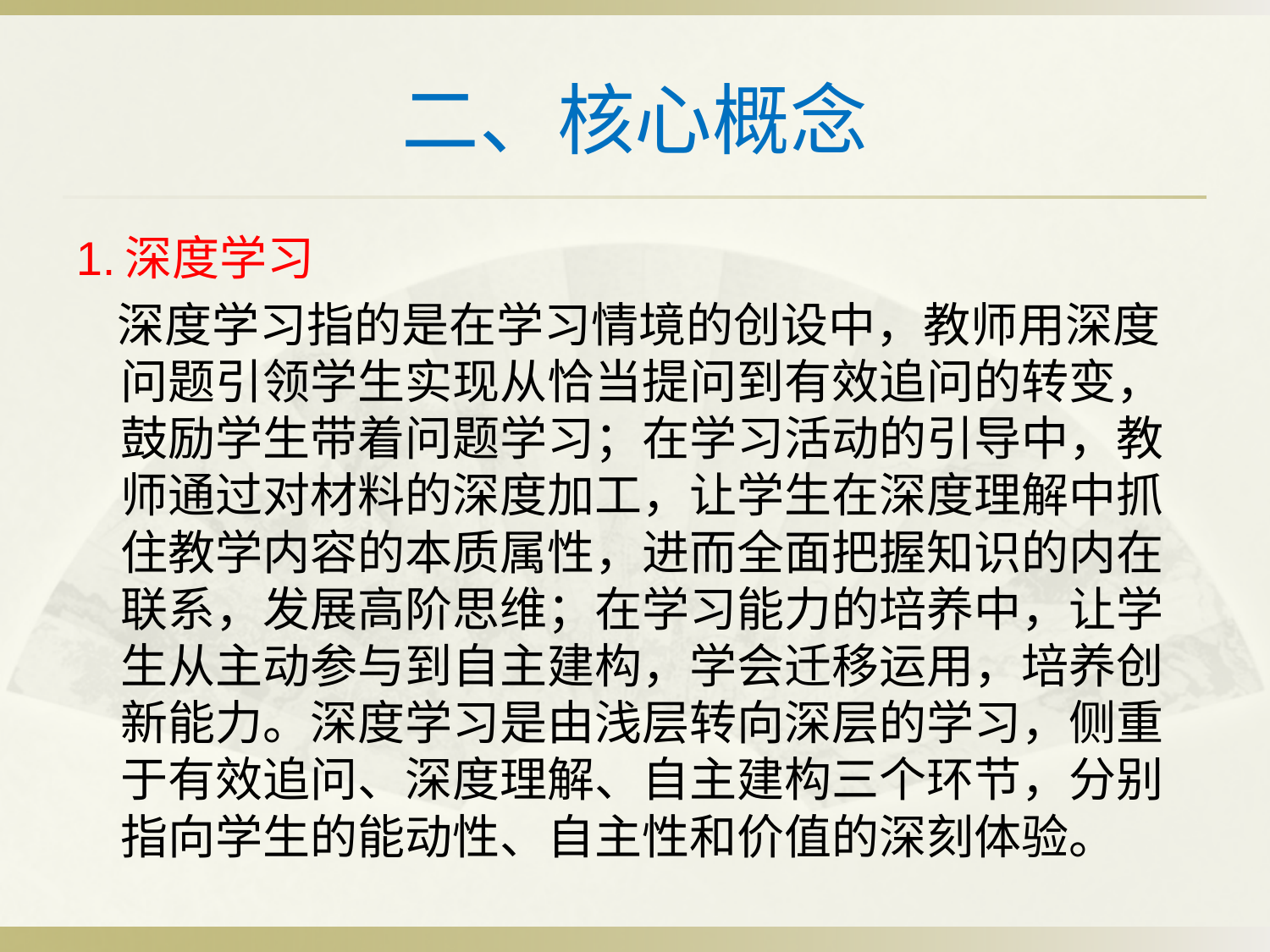

# 二、核心概念
1.深度学习
   深度学习指的是在学习情境的创设中，教师用深度问题引领学生实现从恰当提问到有效追问的转变，鼓励学生带着问题学习；在学习活动的引导中，教师通过对材料的深度加工，让学生在深度理解中抓住教学内容的本质属性，进而全面把握知识的内在联系，发展高阶思维；在学习能力的培养中，让学生从主动参与到自主建构，学会迁移运用，培养创新能力。深度学习是由浅层转向深层的学习，侧重于有效追问、深度理解、自主建构三个环节，分别指向学生的能动性、自主性和价值的深刻体验。